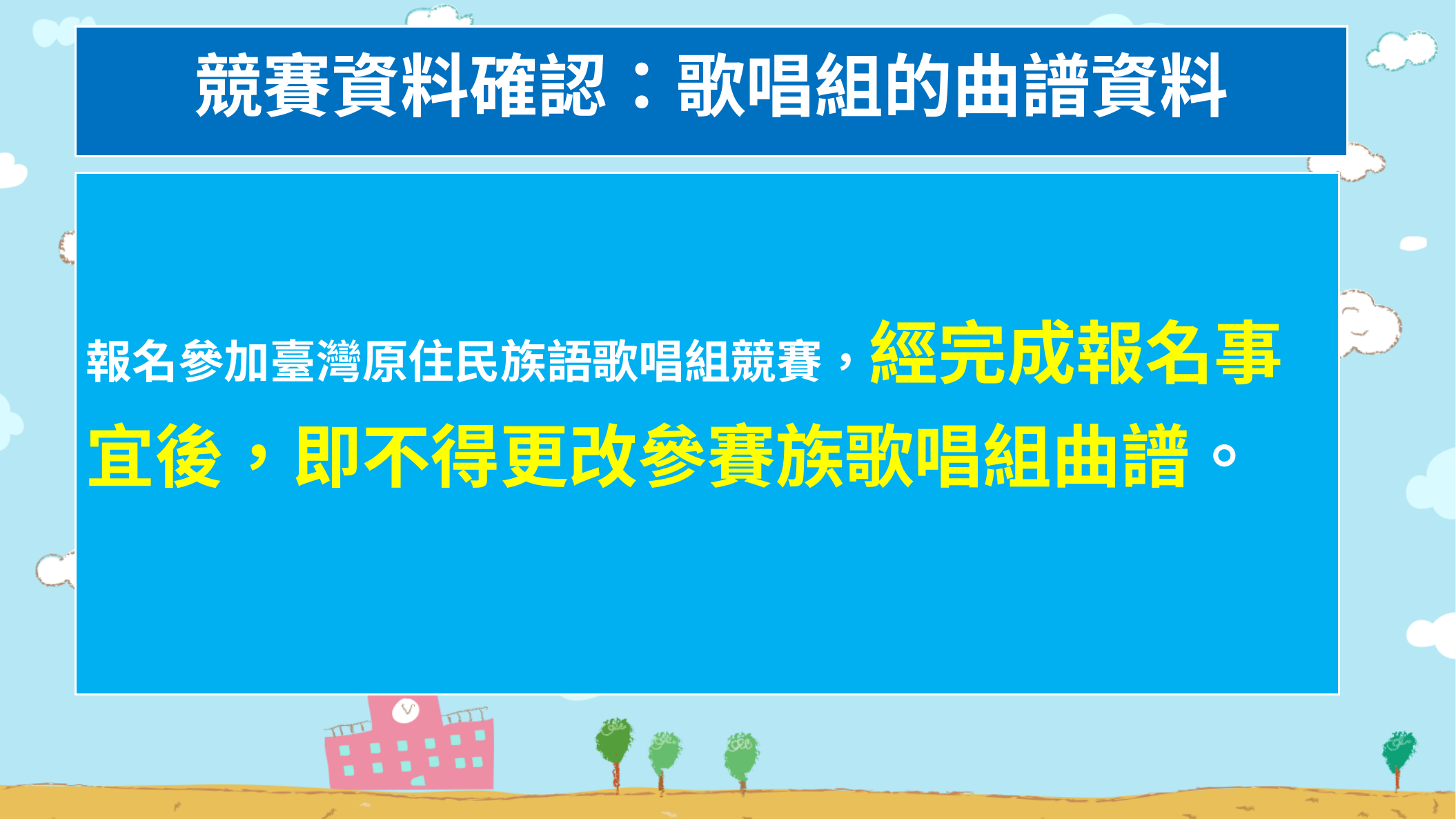

競賽資料確認：歌唱組的曲譜資料
報名參加臺灣原住民族語歌唱組競賽，經完成報名事宜後，即不得更改參賽族歌唱組曲譜。